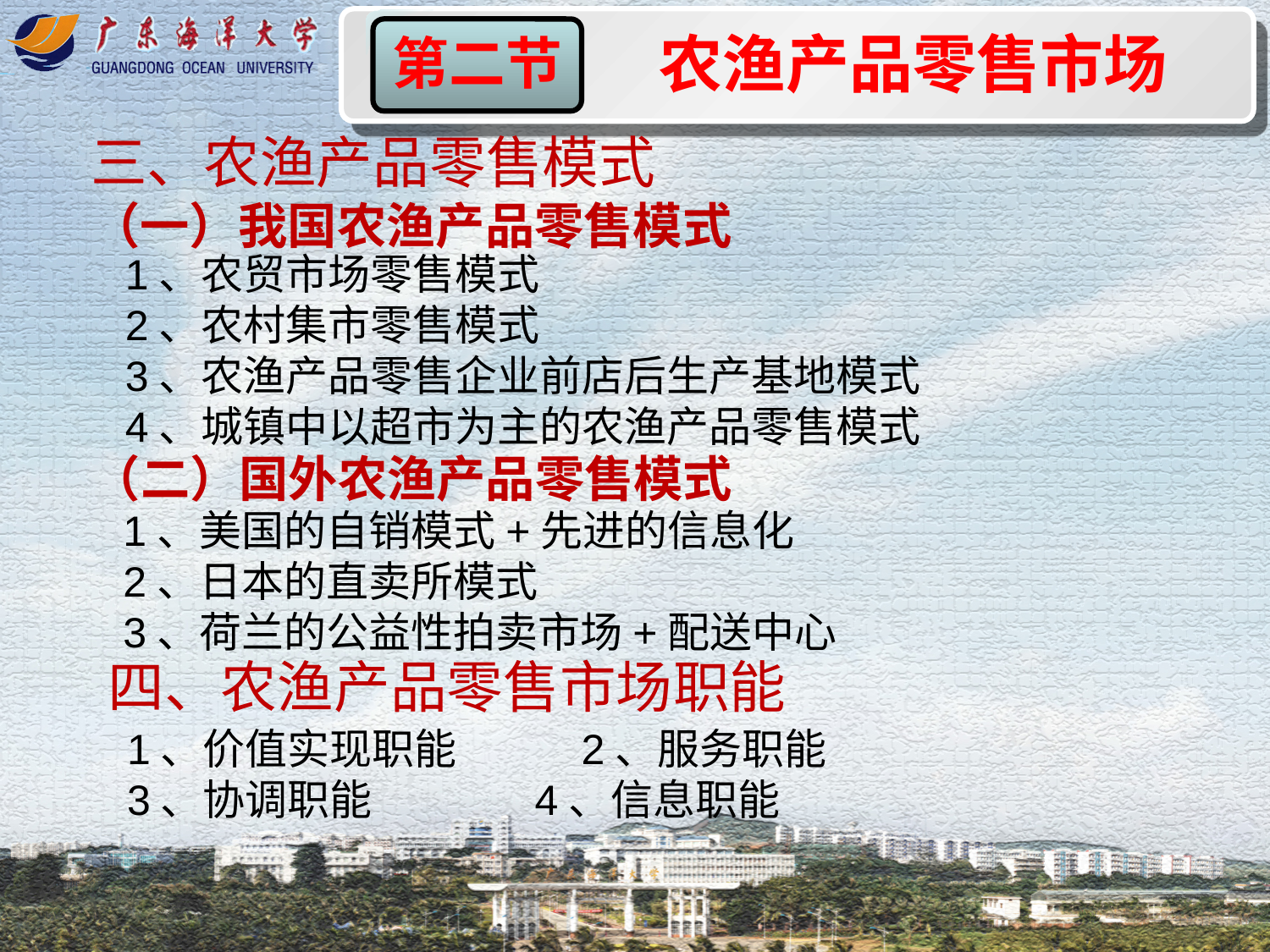

农渔产品零售市场

第二节
三、农渔产品零售模式
（一）我国农渔产品零售模式
1、农贸市场零售模式
2、农村集市零售模式
3、农渔产品零售企业前店后生产基地模式
4、城镇中以超市为主的农渔产品零售模式

（二）国外农渔产品零售模式
1、美国的自销模式+先进的信息化
2、日本的直卖所模式
3、荷兰的公益性拍卖市场+配送中心
四、农渔产品零售市场职能
1、价值实现职能            2、服务职能
3、协调职能                4、信息职能